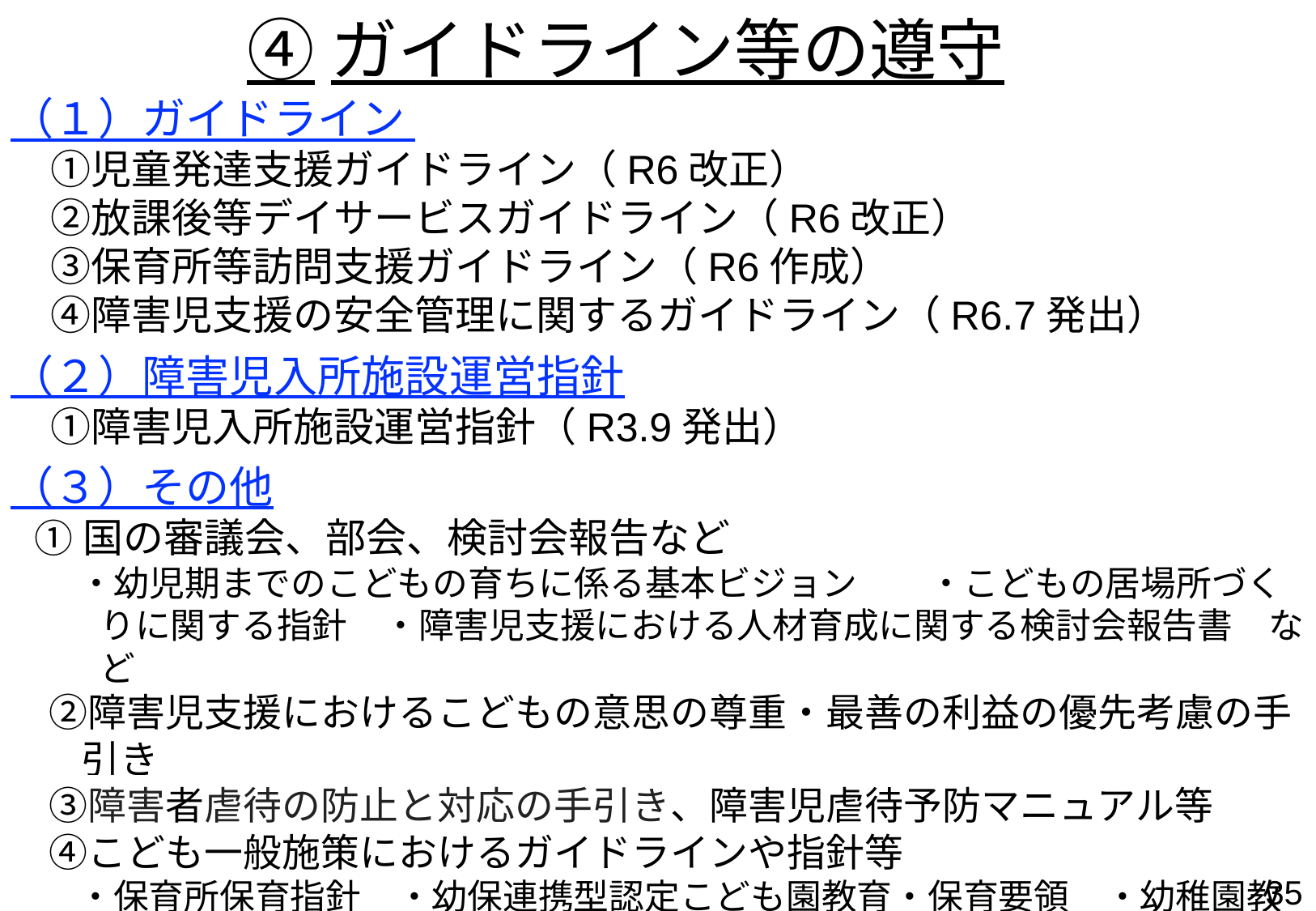

④ガイドライン等の遵守
（１）ガイドライン
　①児童発達支援ガイドライン（R6改正）
　②放課後等デイサービスガイドライン（R6改正）
　③保育所等訪問支援ガイドライン（R6作成）
　④障害児支援の安全管理に関するガイドライン（R6.7発出）
（２）障害児入所施設運営指針
　①障害児入所施設運営指針（R3.9発出）
（３）その他
①国の審議会、部会、検討会報告など
・幼児期までのこどもの育ちに係る基本ビジョン　　・こどもの居場所づくりに関する指針　・障害児支援における人材育成に関する検討会報告書　など
　②障害児支援におけるこどもの意思の尊重・最善の利益の優先考慮の手引き
　③障害者虐待の防止と対応の手引き、障害児虐待予防マニュアル等
　④こども一般施策におけるガイドラインや指針等
・保育所保育指針　・幼保連携型認定こども園教育・保育要領　・幼稚園教育要領
・特別支援学校幼稚部、小学部、中学部、高等部学習指導要領
・放課後児童クラブ運営指針　・児童館運営指針　など
35